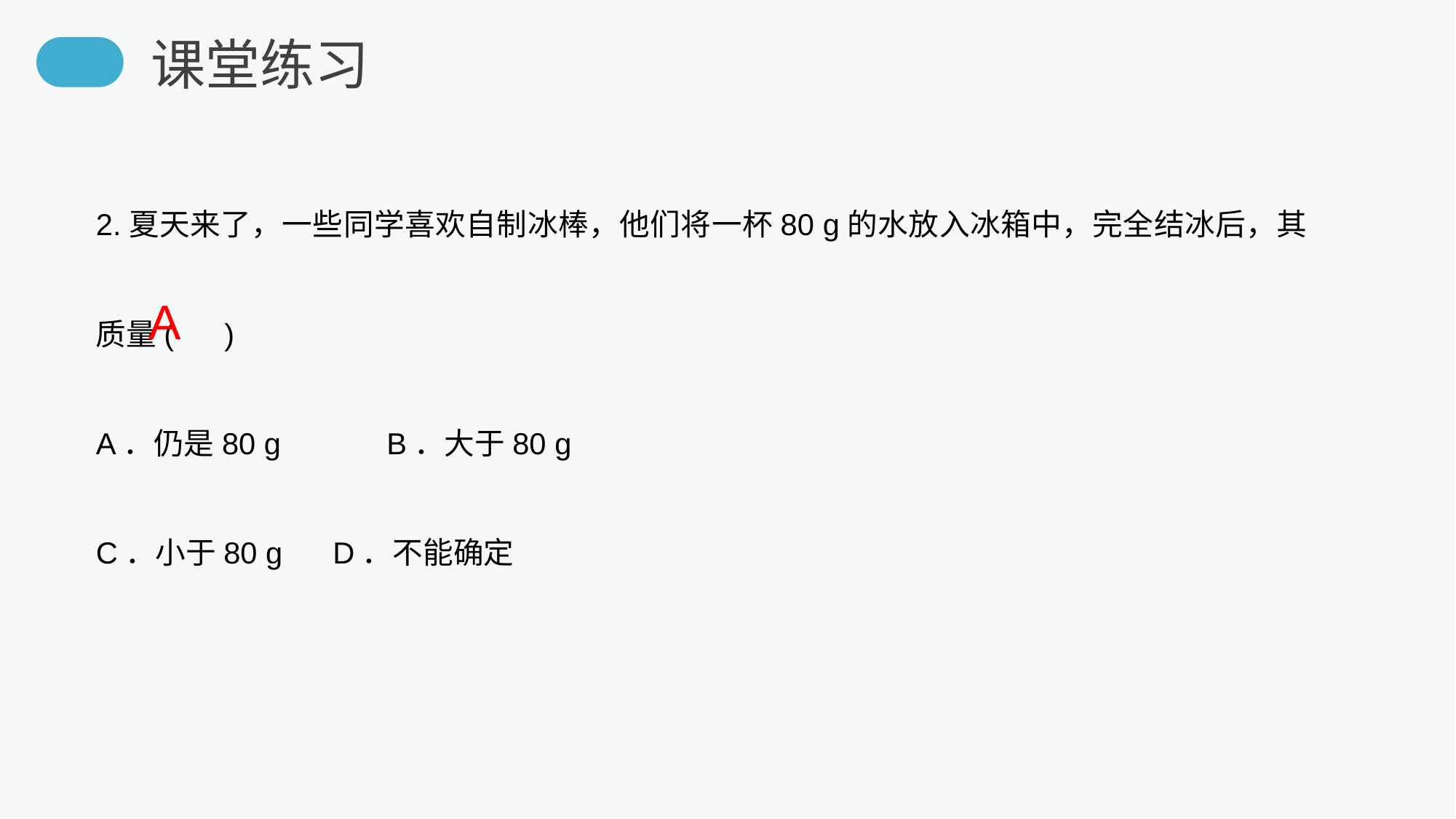

课堂练习
2.夏天来了，一些同学喜欢自制冰棒，他们将一杯80 g的水放入冰箱中，完全结冰后，其质量(      )
A．仍是80 g　　　B．大于80 g
C．小于80 g      D．不能确定
A